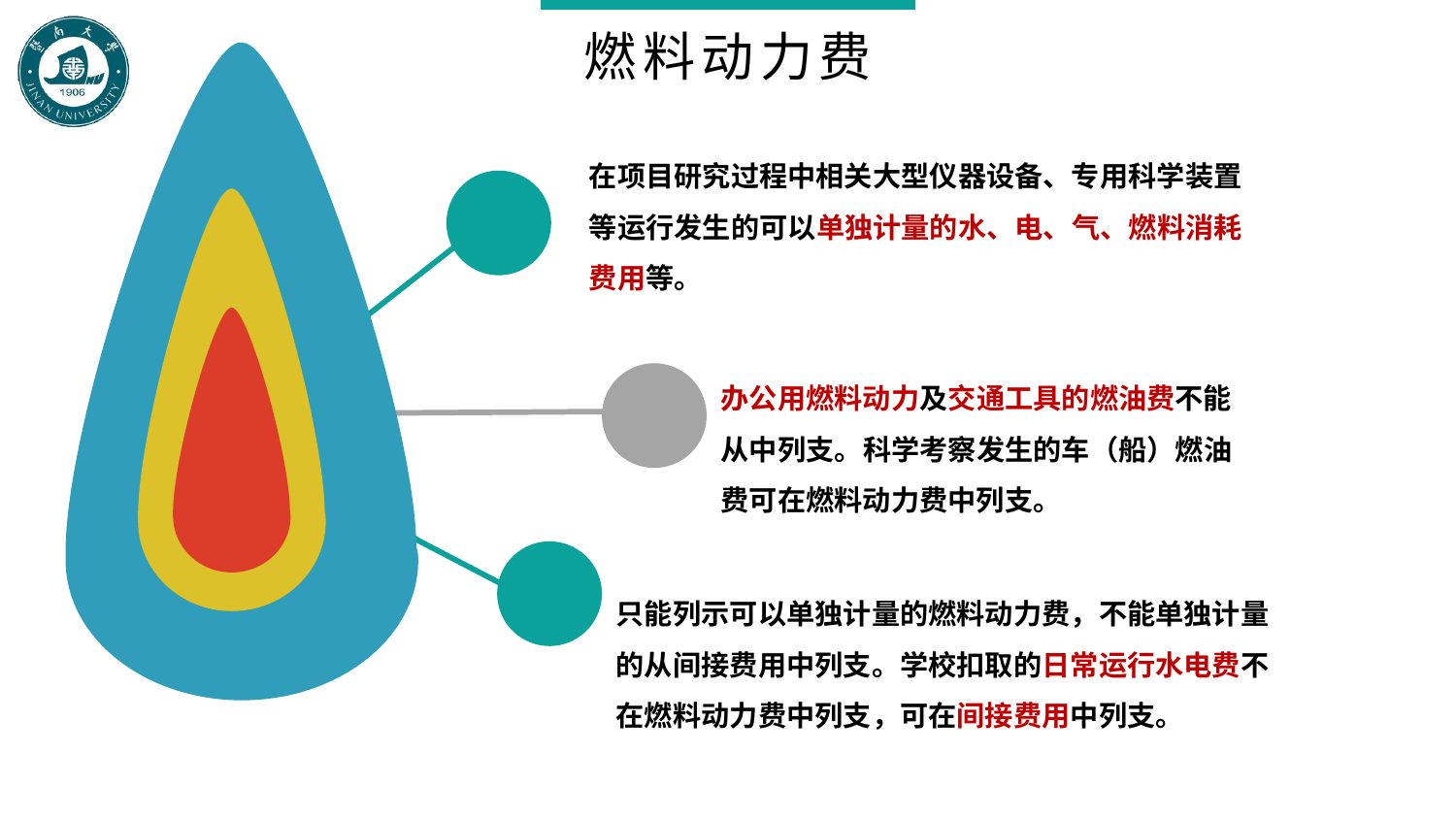

燃料动力费

在项目研究过程中相关大型仪器设备、专用科学装置等运行发生的可以单独计量的水、电、气、燃料消耗费用等。

办公用燃料动力及交通工具的燃油费不能从中列支。科学考察发生的车（船）燃油费可在燃料动力费中列支。

只能列示可以单独计量的燃料动力费，不能单独计量的从间接费用中列支。学校扣取的日常运行水电费不在燃料动力费中列支，可在间接费用中列支。